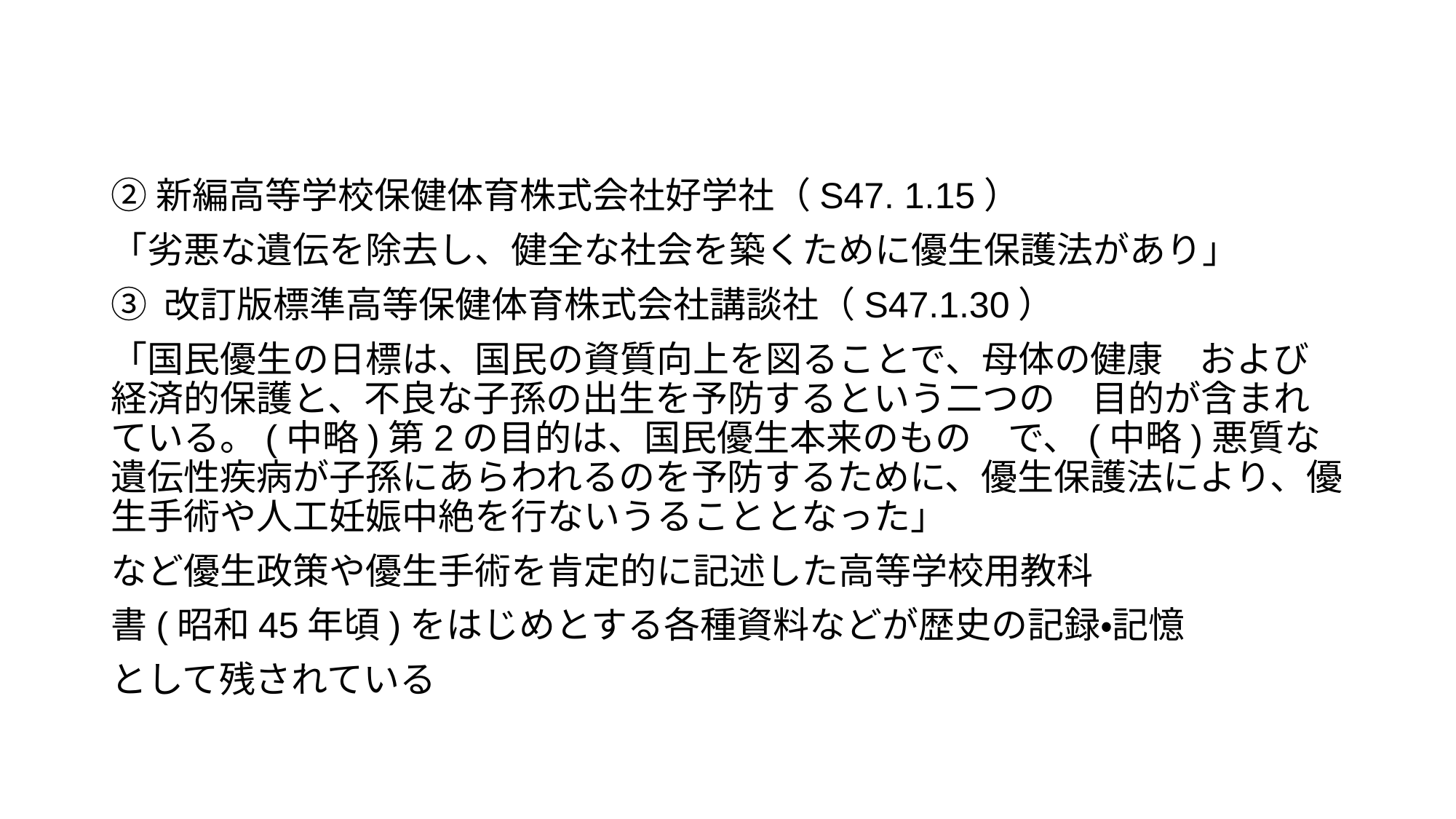

②新編高等学校保健体育株式会社好学社（S47. 1.15）
「劣悪な遺伝を除去し、健全な社会を築くために優生保護法があり」
③ 改訂版標準高等保健体育株式会社講談社（S47.1.30）
「国民優生の日標は、国民の資質向上を図ることで、母体の健康　および経済的保護と、不良な子孫の出生を予防するという二つの　目的が含まれている。(中略)第2の目的は、国民優生本来のもの　で、(中略)悪質な遺伝性疾病が子孫にあらわれるのを予防するために、優生保護法により、優生手術や人工妊娠中絶を行ないうることとなった」
など優生政策や優生手術を肯定的に記述した高等学校用教科
書(昭和45年頃)をはじめとする各種資料などが歴史の記録・記憶
として残されている